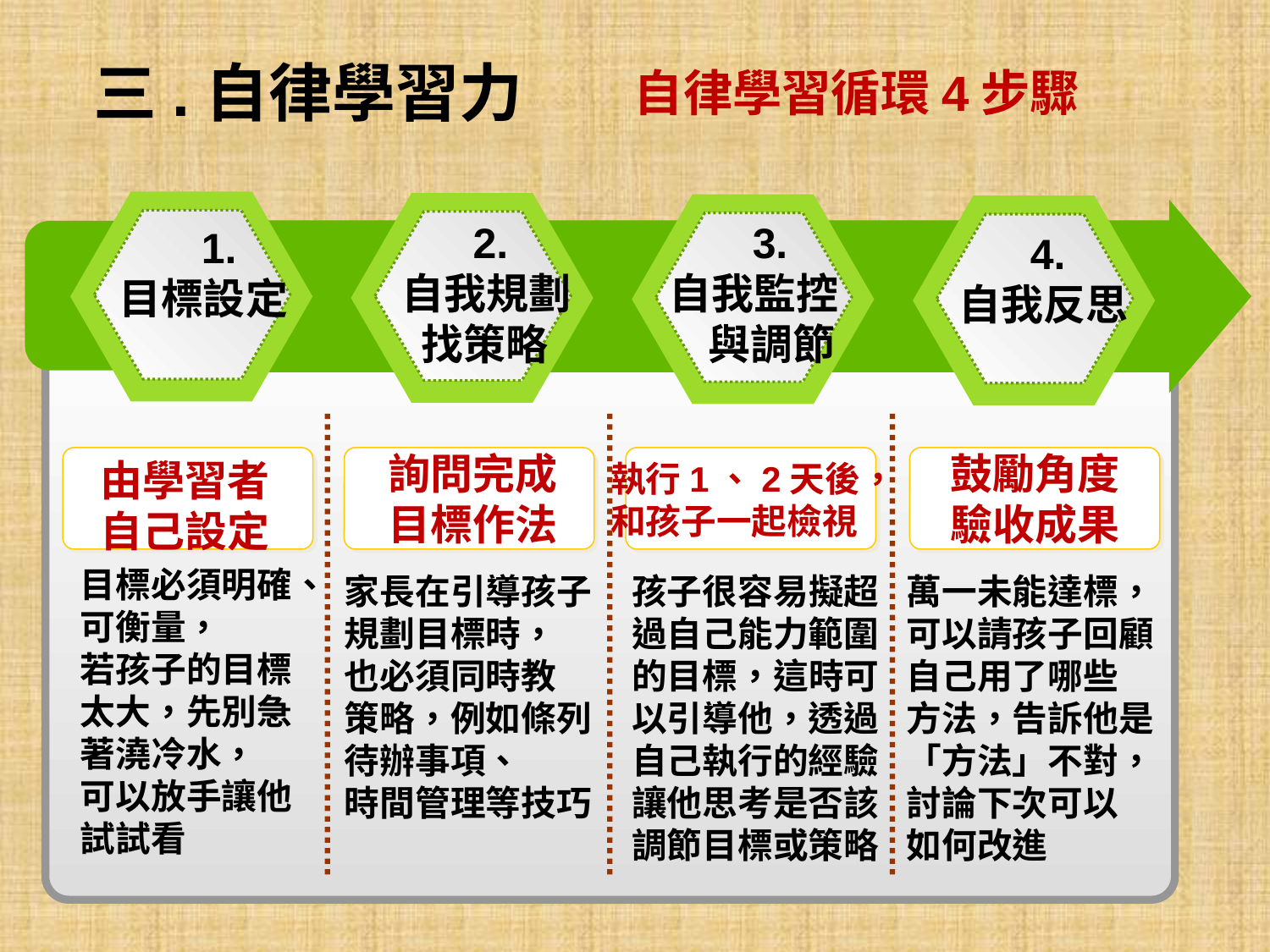

三.自律學習力
自律學習循環4步驟

       3.
自我監控
   與調節

      2.
自我規劃
 找策略

       1.
目標設定

      4.
自我反思

鼓勵角度
驗收成果
詢問完成
目標作法

由學習者
自己設定

執行1、2天後，
和孩子一起檢視
目標必須明確、
可衡量，
若孩子的目標
太大，先別急著澆冷水，
可以放手讓他
試試看
家長在引導孩子
規劃目標時，
也必須同時教
策略，例如條列
待辦事項、
時間管理等技巧
孩子很容易擬超
過自己能力範圍
的目標，這時可
以引導他，透過
自己執行的經驗
讓他思考是否該
調節目標或策略
萬一未能達標，
可以請孩子回顧
自己用了哪些
方法，告訴他是
「方法」不對，
討論下次可以
如何改進